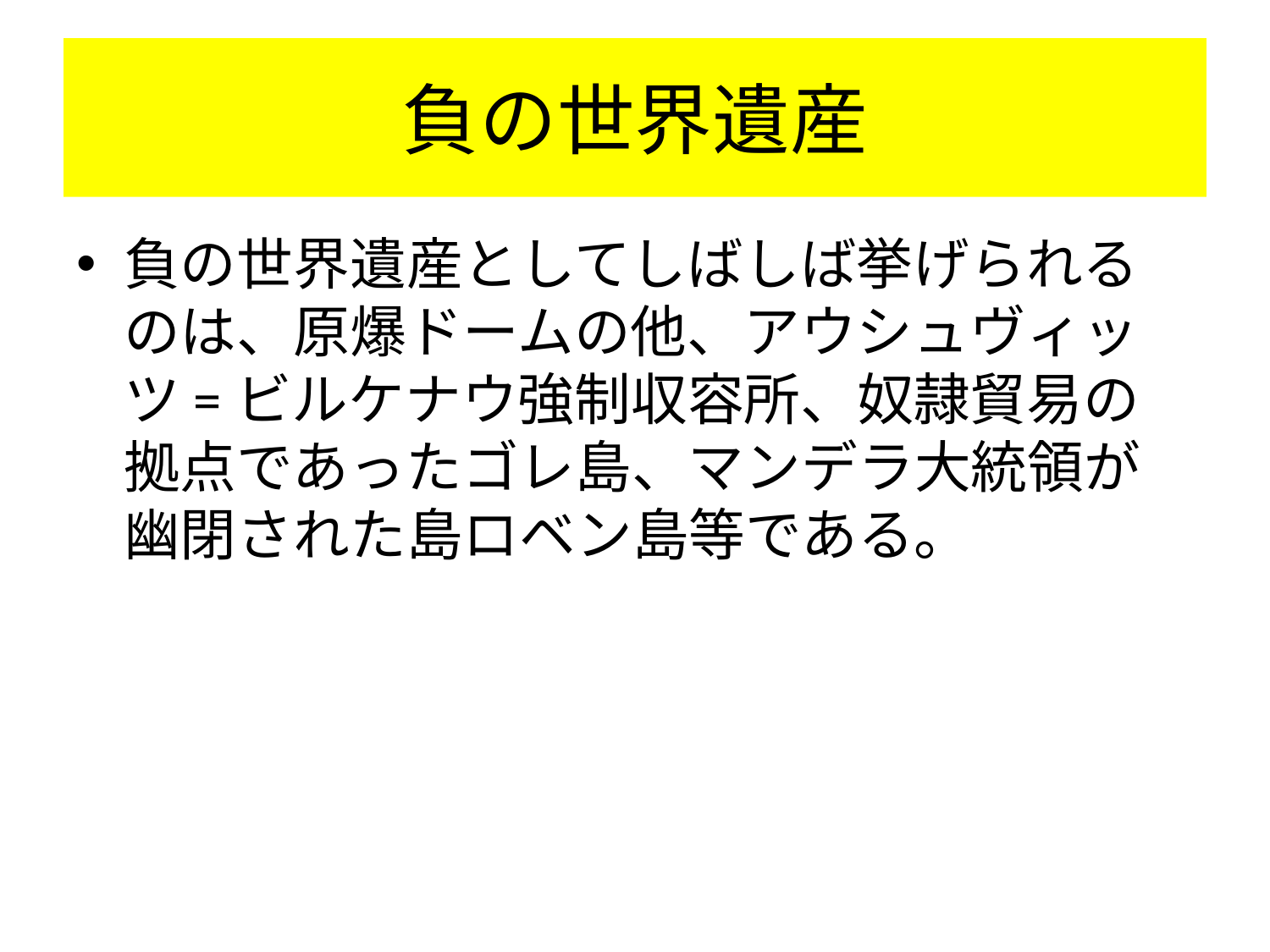

# 負の世界遺産
負の世界遺産としてしばしば挙げられるのは、原爆ドームの他、アウシュヴィッツ=ビルケナウ強制収容所、奴隷貿易の拠点であったゴレ島、マンデラ大統領が幽閉された島ロベン島等である。